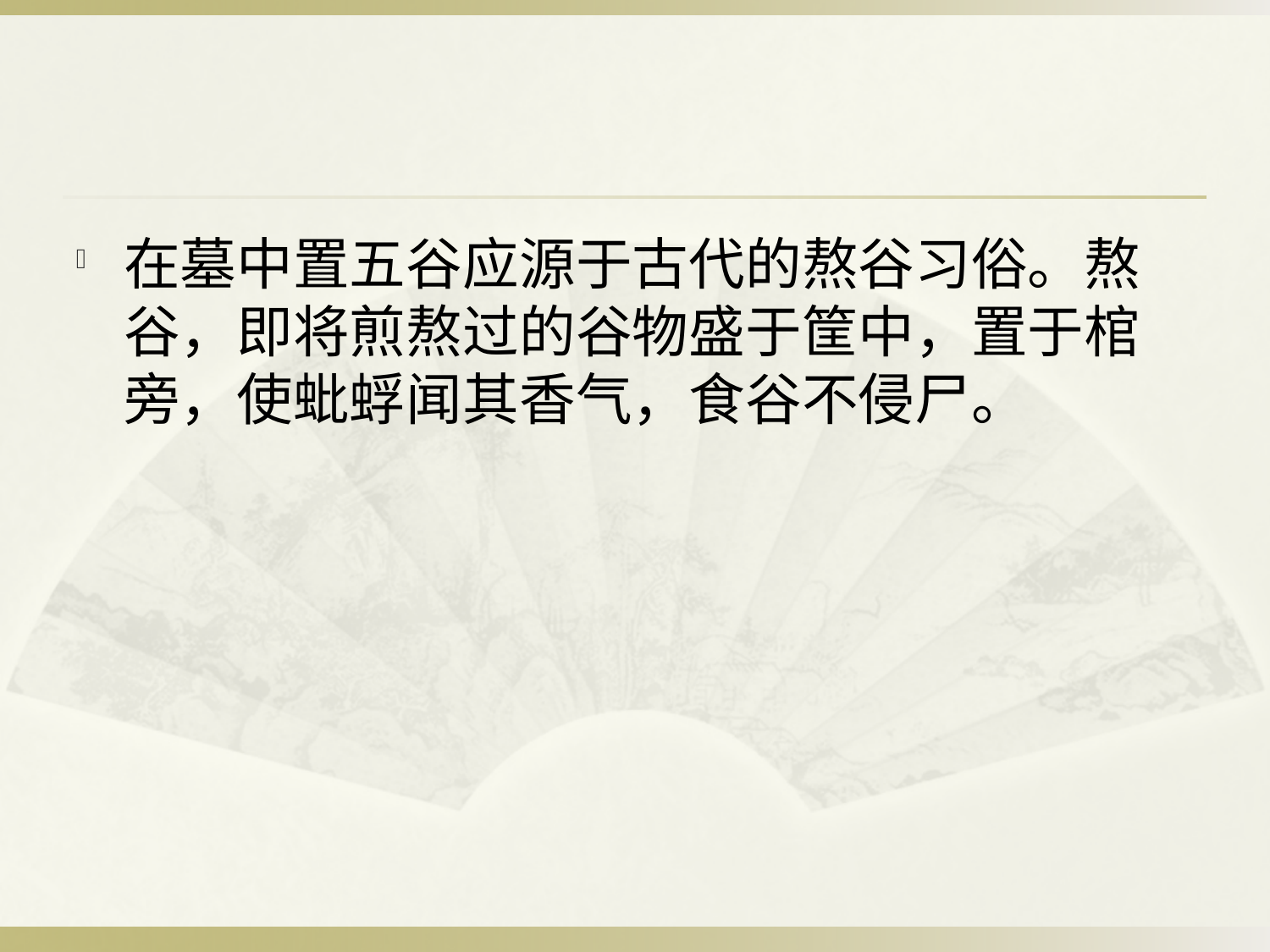

#
在墓中置五谷应源于古代的熬谷习俗。熬谷，即将煎熬过的谷物盛于筐中，置于棺旁，使蚍蜉闻其香气，食谷不侵尸。